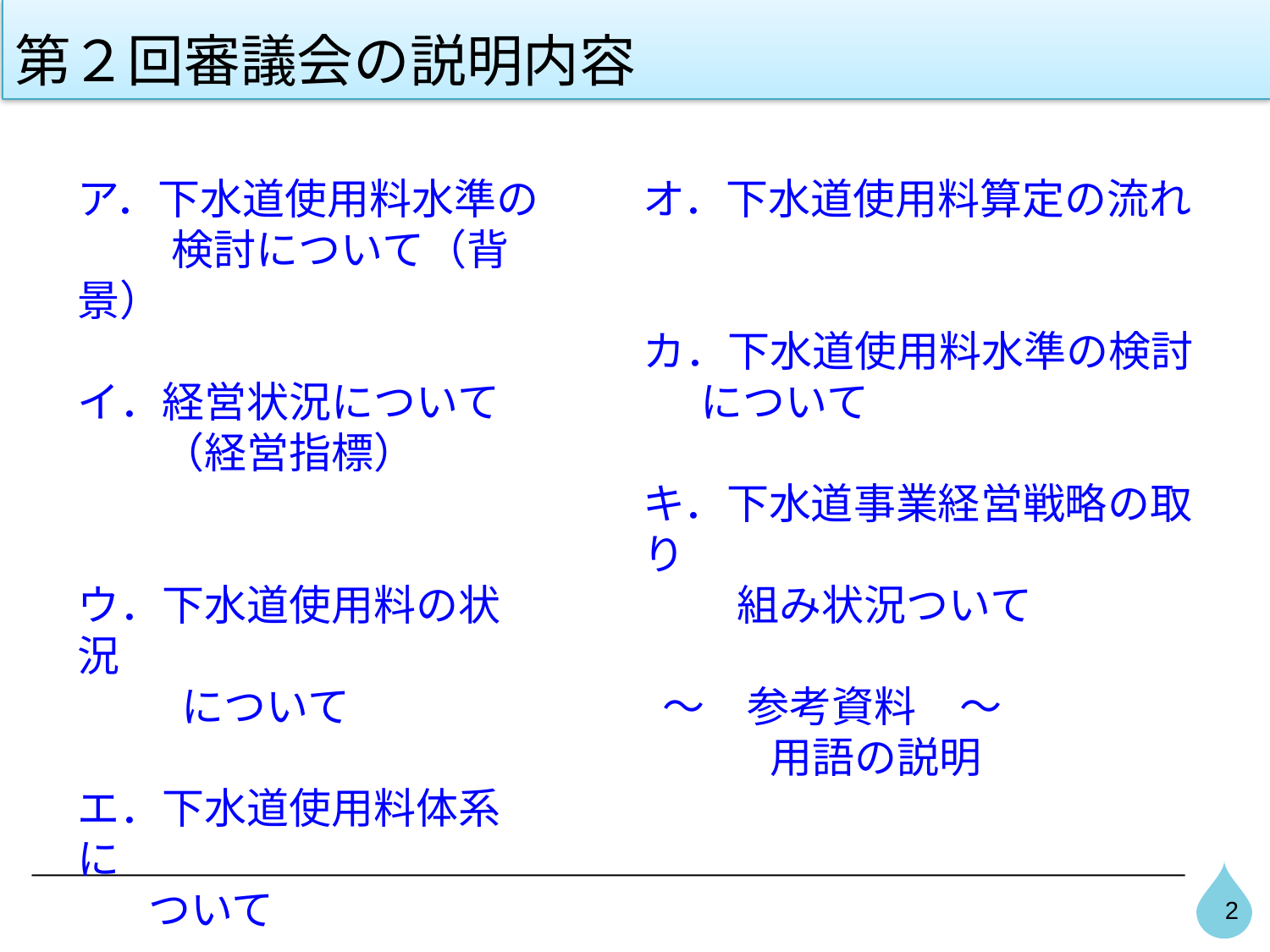

# 第２回審議会の説明内容

ア．下水道使用料水準の
　　 検討について（背景）

イ．経営状況について
　　（経営指標）

ウ．下水道使用料の状況
 　　について

エ．下水道使用料体系に
　   ついて

オ．下水道使用料算定の流れ

カ．下水道使用料水準の検討
     について

キ．下水道事業経営戦略の取り
　 　組み状況ついて

 ～　参考資料　～
　　　用語の説明

2